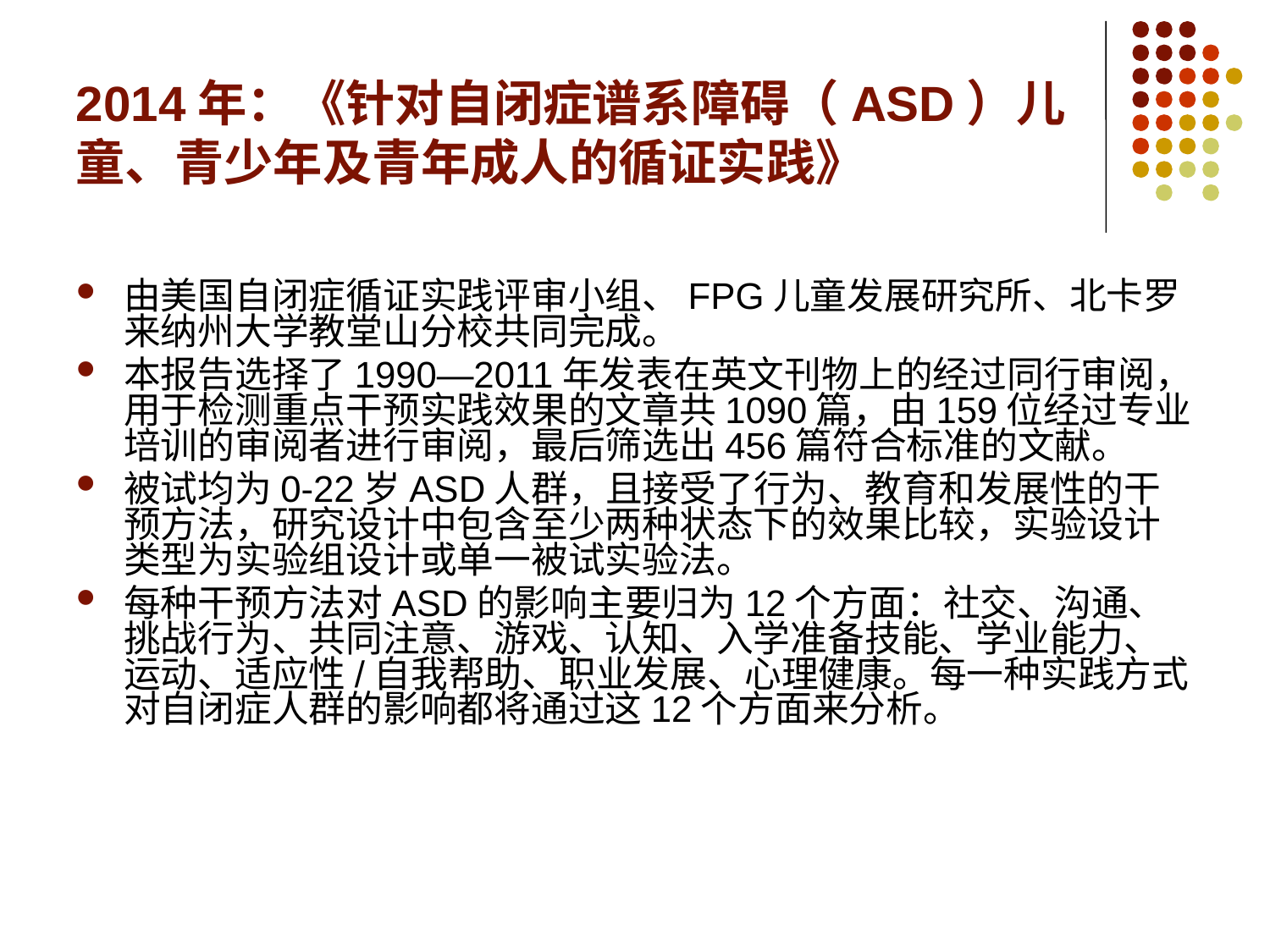

# 2014年：《针对自闭症谱系障碍（ASD）儿童、青少年及青年成人的循证实践》
由美国自闭症循证实践评审小组、FPG儿童发展研究所、北卡罗来纳州大学教堂山分校共同完成。
本报告选择了1990—2011年发表在英文刊物上的经过同行审阅，用于检测重点干预实践效果的文章共1090篇，由159位经过专业培训的审阅者进行审阅，最后筛选出456篇符合标准的文献。
被试均为0-22岁ASD人群，且接受了行为、教育和发展性的干预方法，研究设计中包含至少两种状态下的效果比较，实验设计类型为实验组设计或单一被试实验法。
每种干预方法对ASD的影响主要归为12个方面：社交、沟通、挑战行为、共同注意、游戏、认知、入学准备技能、学业能力、运动、适应性/自我帮助、职业发展、心理健康。每一种实践方式对自闭症人群的影响都将通过这12个方面来分析。